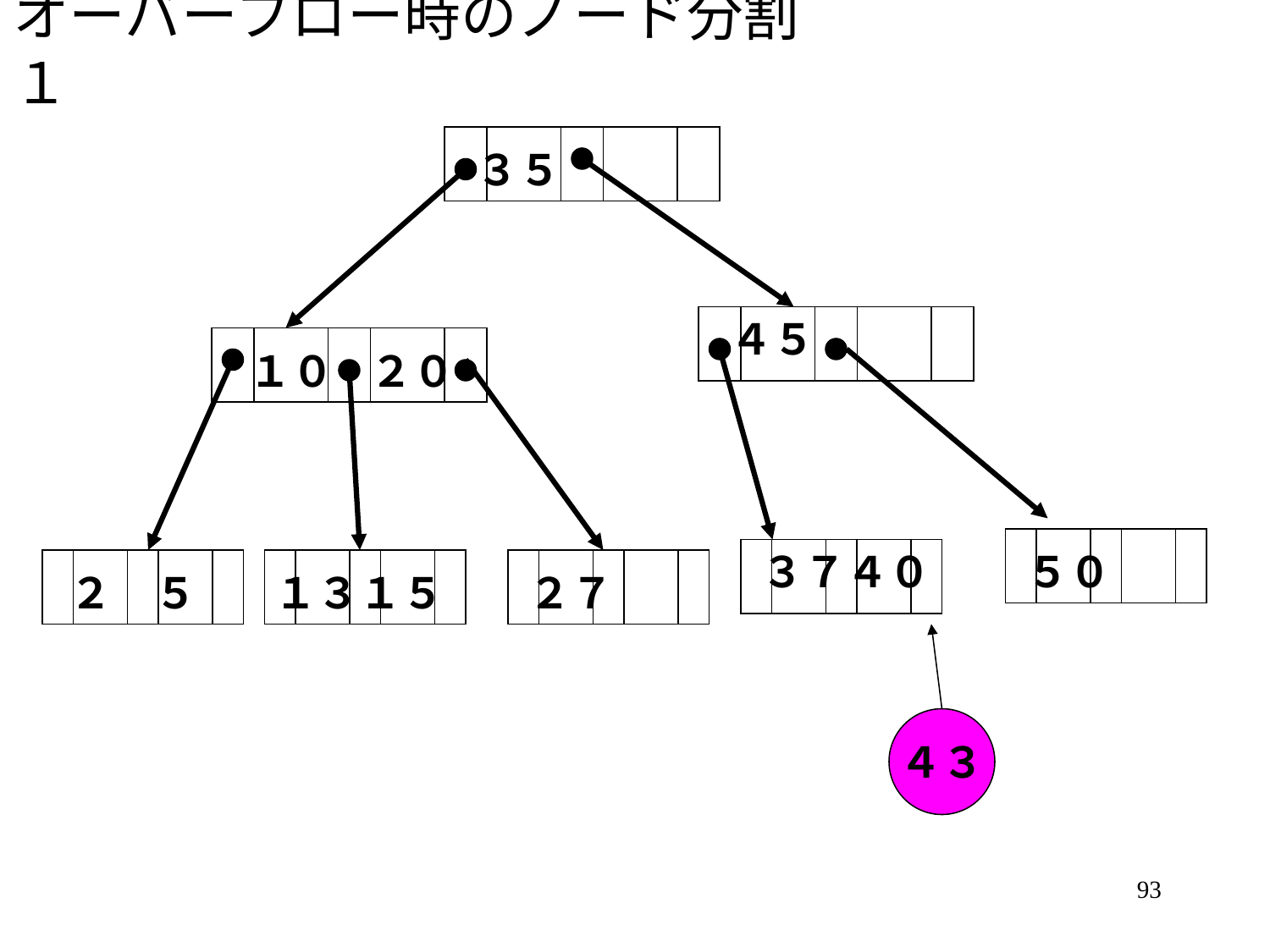

# オーバーフロー時のノード分割１

３５

４５

１０
２０

３７
４０
５０

２
５
１３
１５
２７

４３
93